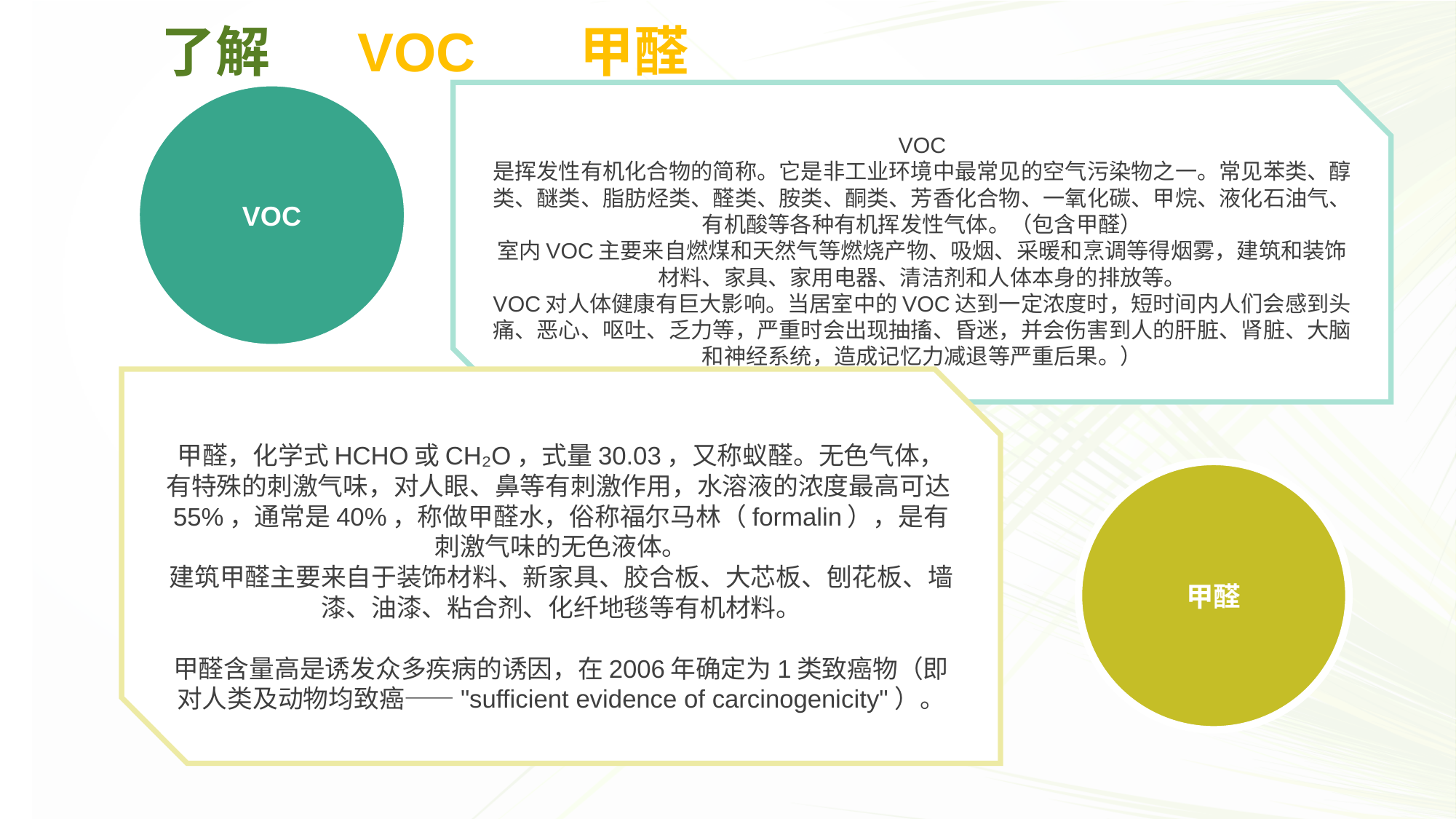

# 了解      VOC      甲醛
VOC
是挥发性有机化合物的简称。它是非工业环境中最常见的空气污染物之一。常见苯类、醇类、醚类、脂肪烃类、醛类、胺类、酮类、芳香化合物、一氧化碳、甲烷、液化石油气、有机酸等各种有机挥发性气体。（包含甲醛）
室内VOC主要来自燃煤和天然气等燃烧产物、吸烟、采暖和烹调等得烟雾，建筑和装饰材料、家具、家用电器、清洁剂和人体本身的排放等。
VOC对人体健康有巨大影响。当居室中的VOC达到一定浓度时，短时间内人们会感到头痛、恶心、呕吐、乏力等，严重时会出现抽搐、昏迷，并会伤害到人的肝脏、肾脏、大脑和神经系统，造成记忆力减退等严重后果。）
VOC
甲醛，化学式HCHO或CH₂O，式量30.03，又称蚁醛。无色气体，有特殊的刺激气味，对人眼、鼻等有刺激作用，水溶液的浓度最高可达55%，通常是40%，称做甲醛水，俗称福尔马林（formalin），是有刺激气味的无色液体。
建筑甲醛主要来自于装饰材料、新家具、胶合板、大芯板、刨花板、墙漆、油漆、粘合剂、化纤地毯等有机材料。

甲醛含量高是诱发众多疾病的诱因，在2006年确定为1类致癌物（即对人类及动物均致癌——"sufficient evidence of carcinogenicity"）。
甲醛